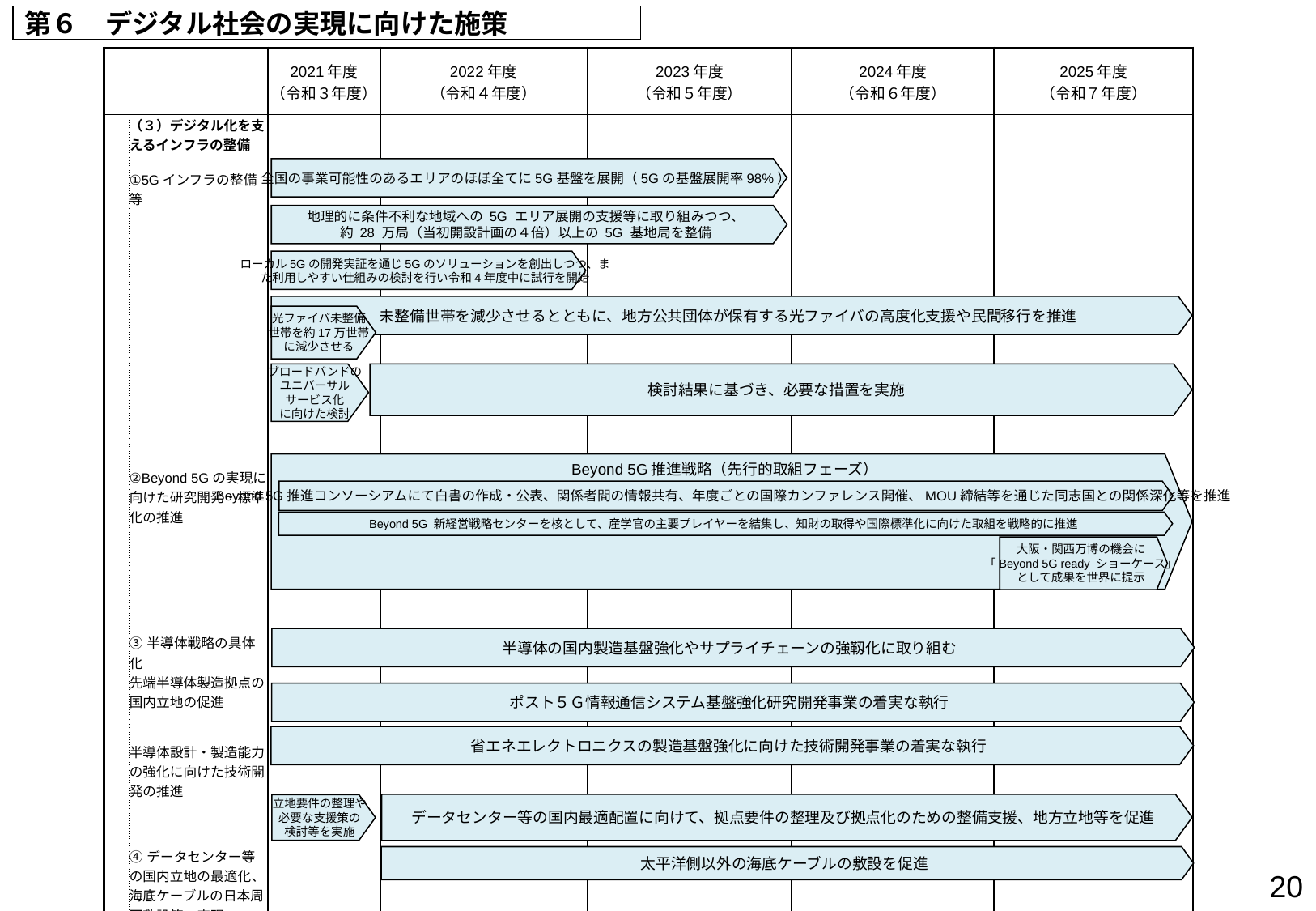

第６　デジタル社会の実現に向けた施策
|  |  | 2021年度 （令和３年度） | 2022年度 （令和４年度） | 2023年度 （令和５年度） | 2024年度 （令和６年度） | 2025年度 （令和７年度） |
| --- | --- | --- | --- | --- | --- | --- |
|  | （３）デジタル化を支えるインフラの整備 ①5Gインフラの整備等 ②Beyond 5Gの実現に向けた研究開発・標準化の推進 ③半導体戦略の具体化 先端半導体製造拠点の国内立地の促進 半導体設計・製造能力の強化に向けた技術開発の推進 ④データセンター等の国内立地の最適化、海底ケーブルの日本周回敷設等の実現 |  |  |  |  |  |
全国の事業可能性のあるエリアのほぼ全てに5G基盤を展開（5Gの基盤展開率98%）
地理的に条件不利な地域への 5G エリア展開の支援等に取り組みつつ、
約 28 万局（当初開設計画の４倍）以上の 5G 基地局を整備
ローカル5Gの開発実証を通じ5Gのソリューションを創出しつつ、ま
た利用しやすい仕組みの検討を行い令和4年度中に試行を開始
未整備世帯を減少させるとともに、地方公共団体が保有する光ファイバの高度化支援や民間移行を推進
光ファイバ未整備
世帯を約17万世帯
に減少させる
ブロードバンドの
ユニバーサル
サービス化
に向けた検討
検討結果に基づき、必要な措置を実施
Beyond 5G推進戦略（先行的取組フェーズ）
Beyond 5G推進コンソーシアムにて白書の作成・公表、関係者間の情報共有、年度ごとの国際カンファレンス開催、MOU締結等を通じた同志国との関係深化等を推進
Beyond 5G 新経営戦略センターを核として、産学官の主要プレイヤーを結集し、知財の取得や国際標準化に向けた取組を戦略的に推進
大阪・関西万博の機会に
「Beyond 5G ready ショーケース」
として成果を世界に提示
半導体の国内製造基盤強化やサプライチェーンの強靱化に取り組む
ポスト５Ｇ情報通信システム基盤強化研究開発事業の着実な執行
省エネエレクトロニクスの製造基盤強化に向けた技術開発事業の着実な執行
データセンター等の国内最適配置に向けて、拠点要件の整理及び拠点化のための整備支援、地方立地等を促進
立地要件の整理や
必要な支援策の
検討等を実施
太平洋側以外の海底ケーブルの敷設を促進
20